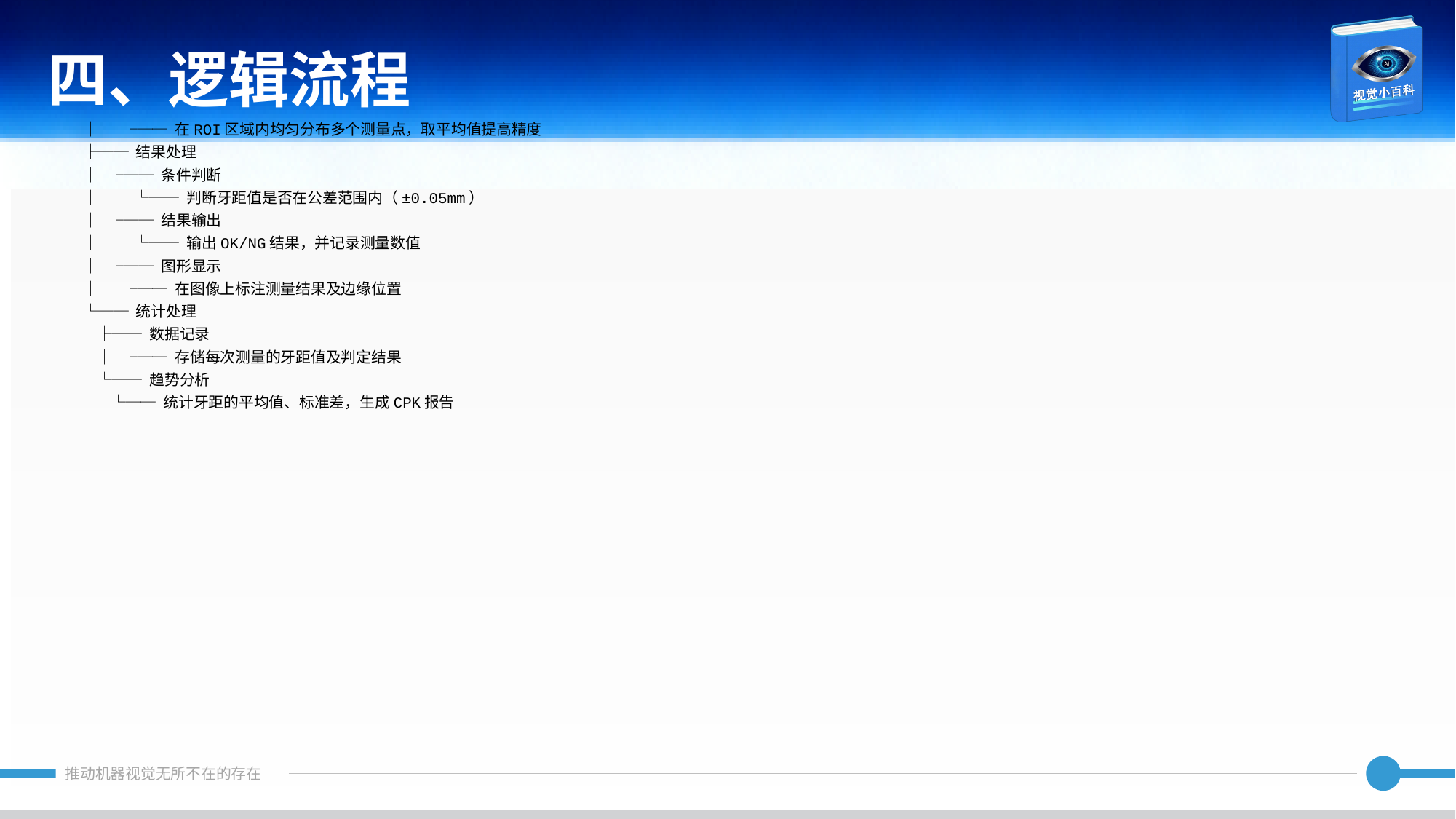

四、逻辑流程

│       └── 在ROI区域内均匀分布多个测量点，取平均值提高精度
├── 结果处理
│   ├── 条件判断
│   │   └── 判断牙距值是否在公差范围内（±0.05mm）
│   ├── 结果输出
│   │   └── 输出OK/NG结果，并记录测量数值
│   └── 图形显示
│       └── 在图像上标注测量结果及边缘位置
└── 统计处理
    ├── 数据记录
    │   └── 存储每次测量的牙距值及判定结果
    └── 趋势分析
        └── 统计牙距的平均值、标准差，生成CPK报告
9